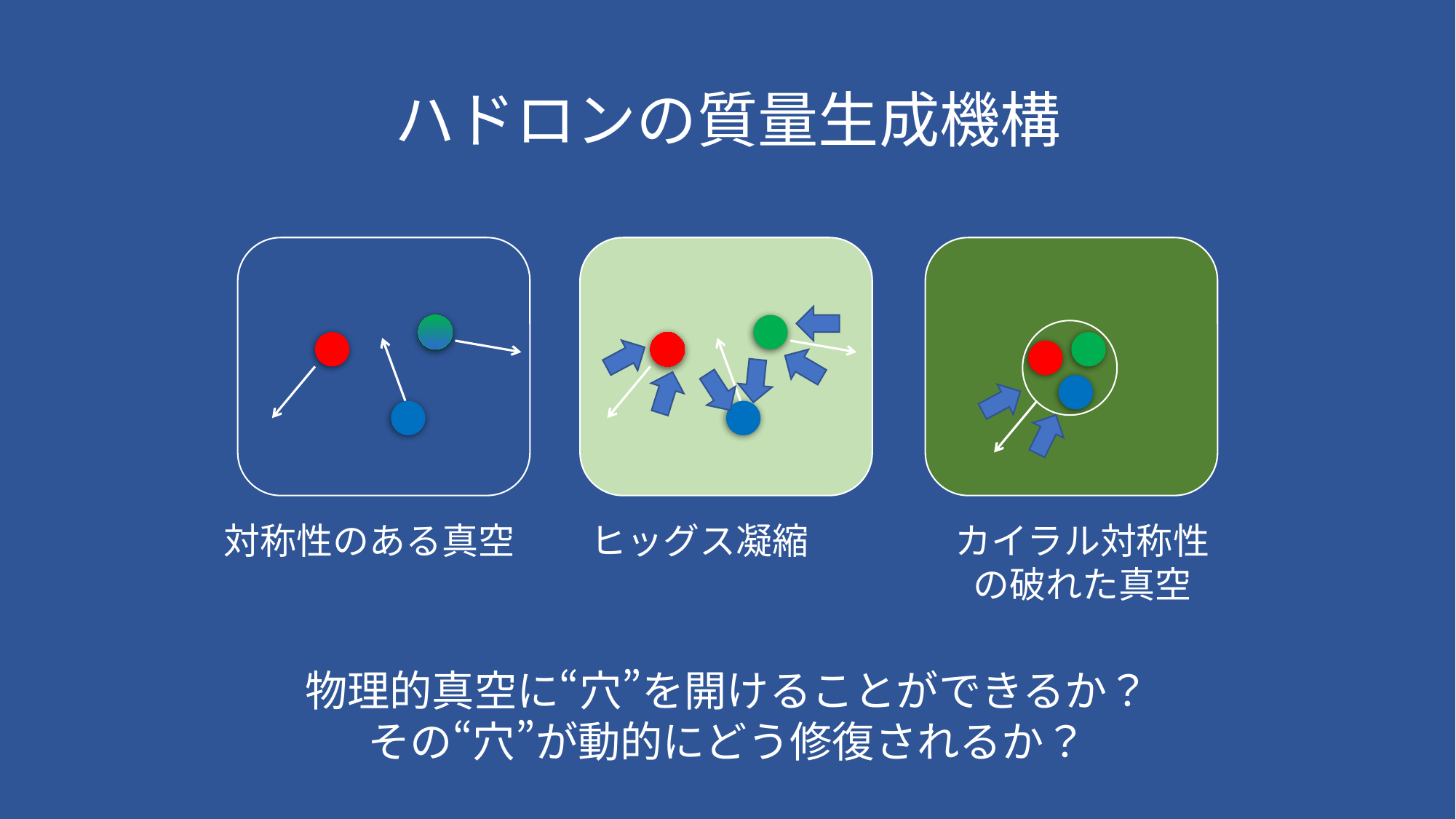

# ハドロンの質量生成機構

対称性のある真空
ヒッグス凝縮
カイラル対称性
の破れた真空
物理的真空に“穴”を開けることができるか？
その“穴”が動的にどう修復されるか？